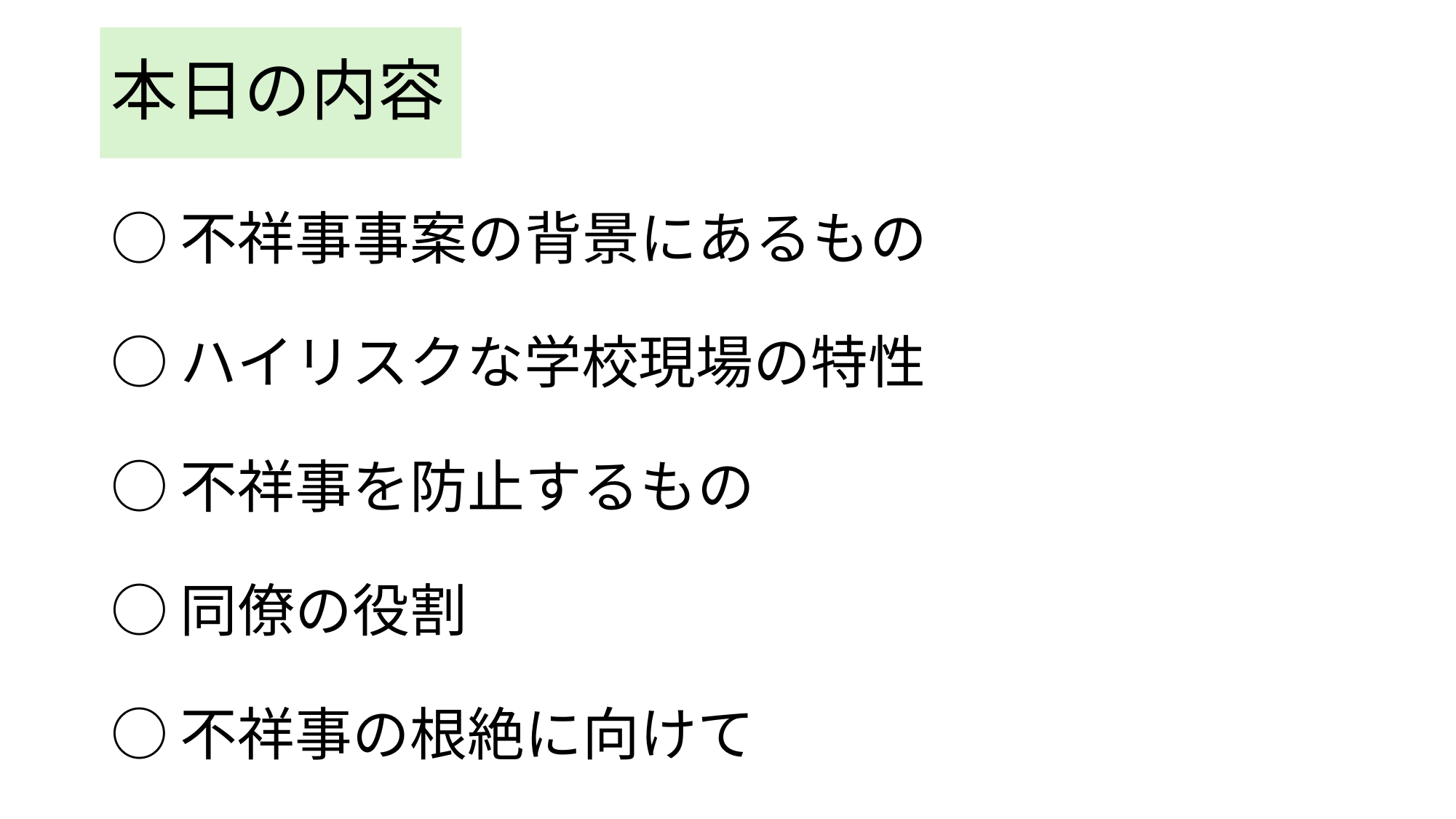

# 本日の内容
○不祥事事案の背景にあるもの

○ハイリスクな学校現場の特性

○不祥事を防止するもの

○同僚の役割

○不祥事の根絶に向けて